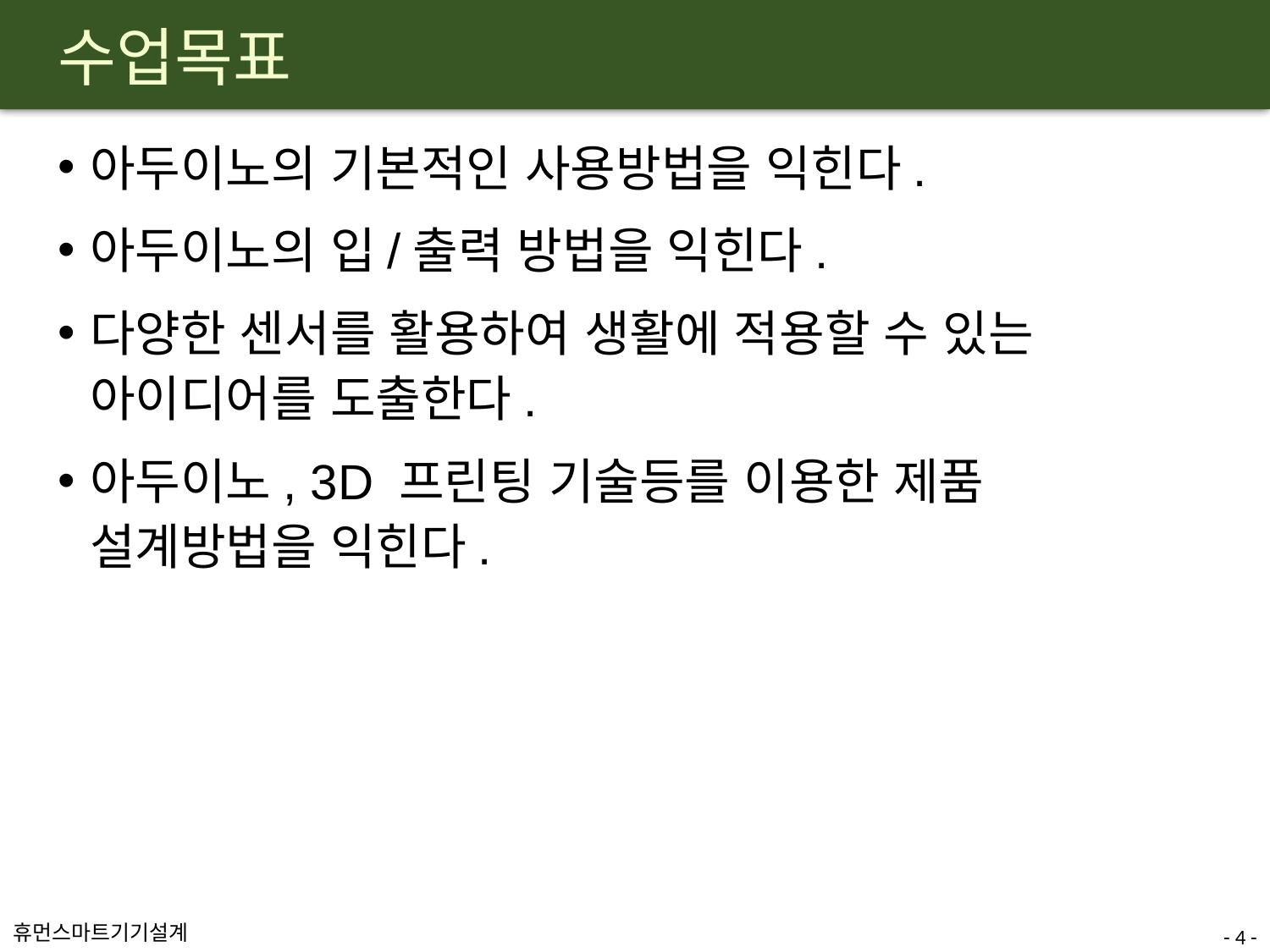

# 수업목표
아두이노의 기본적인 사용방법을 익힌다.
아두이노의 입/출력 방법을 익힌다.
다양한 센서를 활용하여 생활에 적용할 수 있는 아이디어를 도출한다.
아두이노, 3D 프린팅 기술등를 이용한 제품 설계방법을 익힌다.
- 4 -